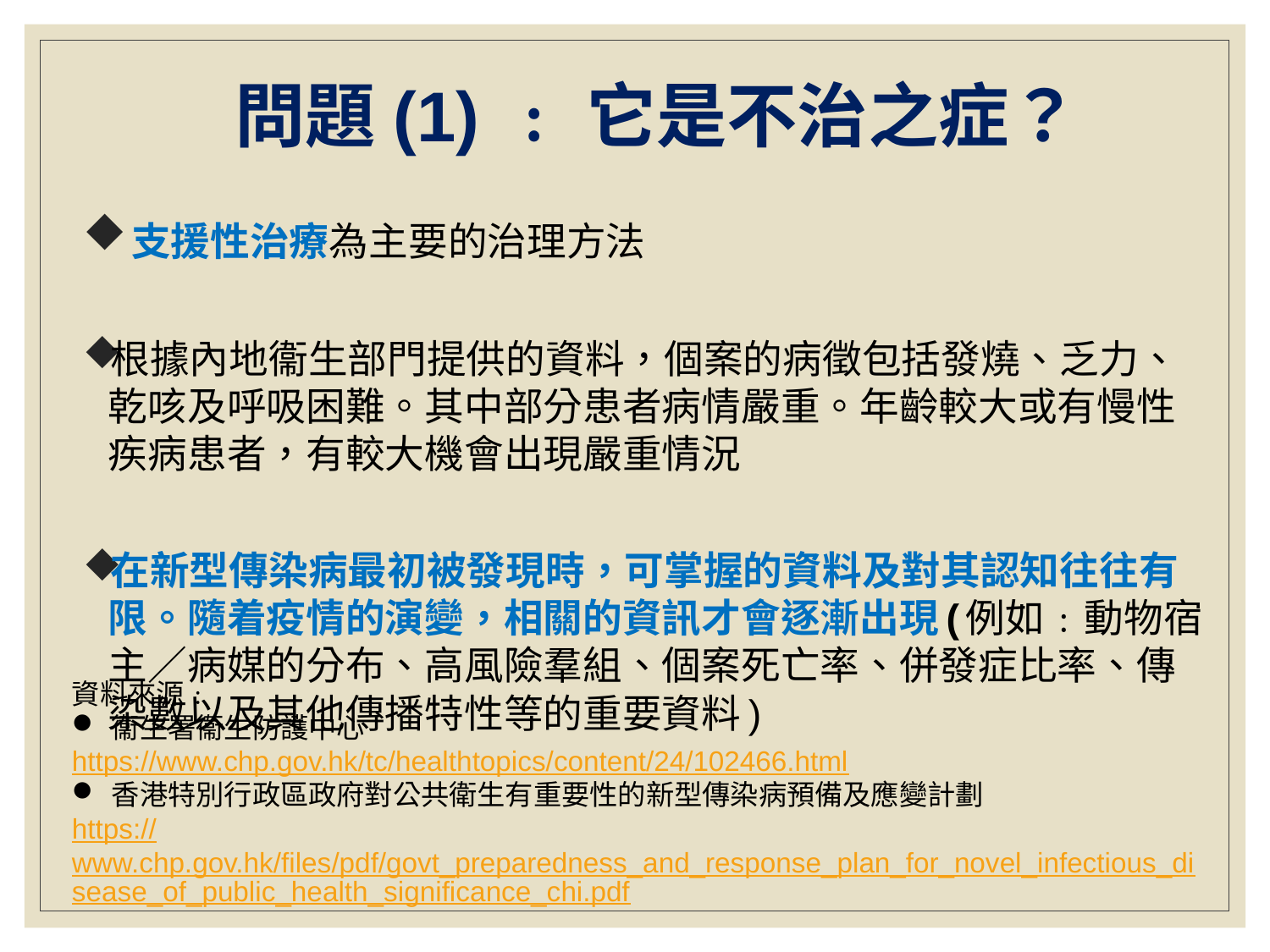

# 問題(1) ﹕它是不治之症？
 支援性治療為主要的治理方法

根據內地衞生部門提供的資料，個案的病徵包括發燒、乏力、乾咳及呼吸困難。其中部分患者病情嚴重。年齡較大或有慢性疾病患者，有較大機會出現嚴重情況

在新型傳染病最初被發現時，可掌握的資料及對其認知往往有限。隨着疫情的演變，相關的資訊才會逐漸出現(例如﹕動物宿主／病媒的分布、高風險羣組、個案死亡率、併發症比率、傳染數以及其他傳播特性等的重要資料)
資料來源﹕
衞生署衞生防護中心
https://www.chp.gov.hk/tc/healthtopics/content/24/102466.html
香港特別行政區政府對公共衛生有重要性的新型傳染病預備及應變計劃
https://www.chp.gov.hk/files/pdf/govt_preparedness_and_response_plan_for_novel_infectious_disease_of_public_health_significance_chi.pdf